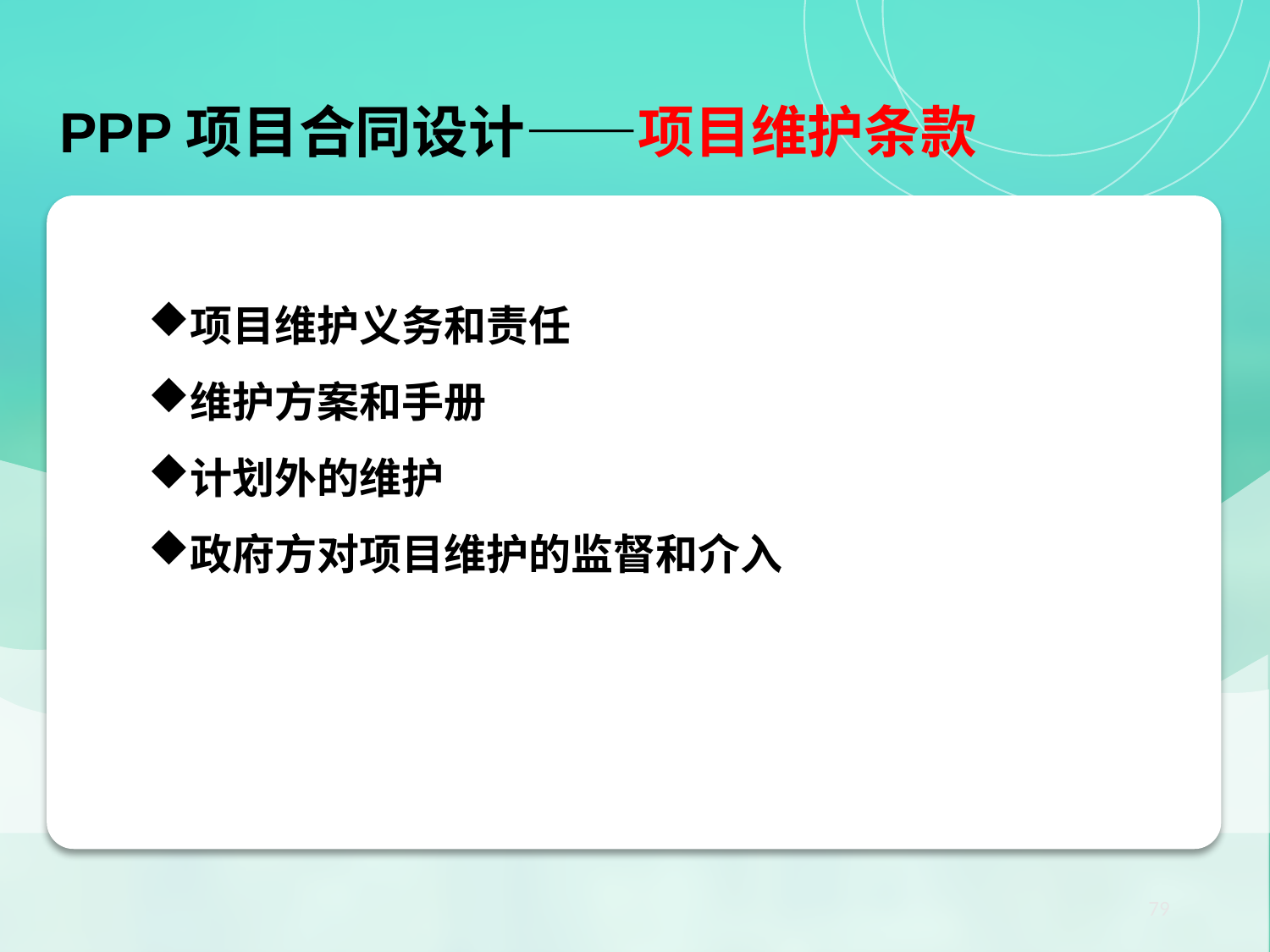

PPP项目合同设计——项目维护条款
【小结】PPP项目核心法律关系：项目合同

项目维护义务和责任
维护方案和手册
计划外的维护
政府方对项目维护的监督和介入

79